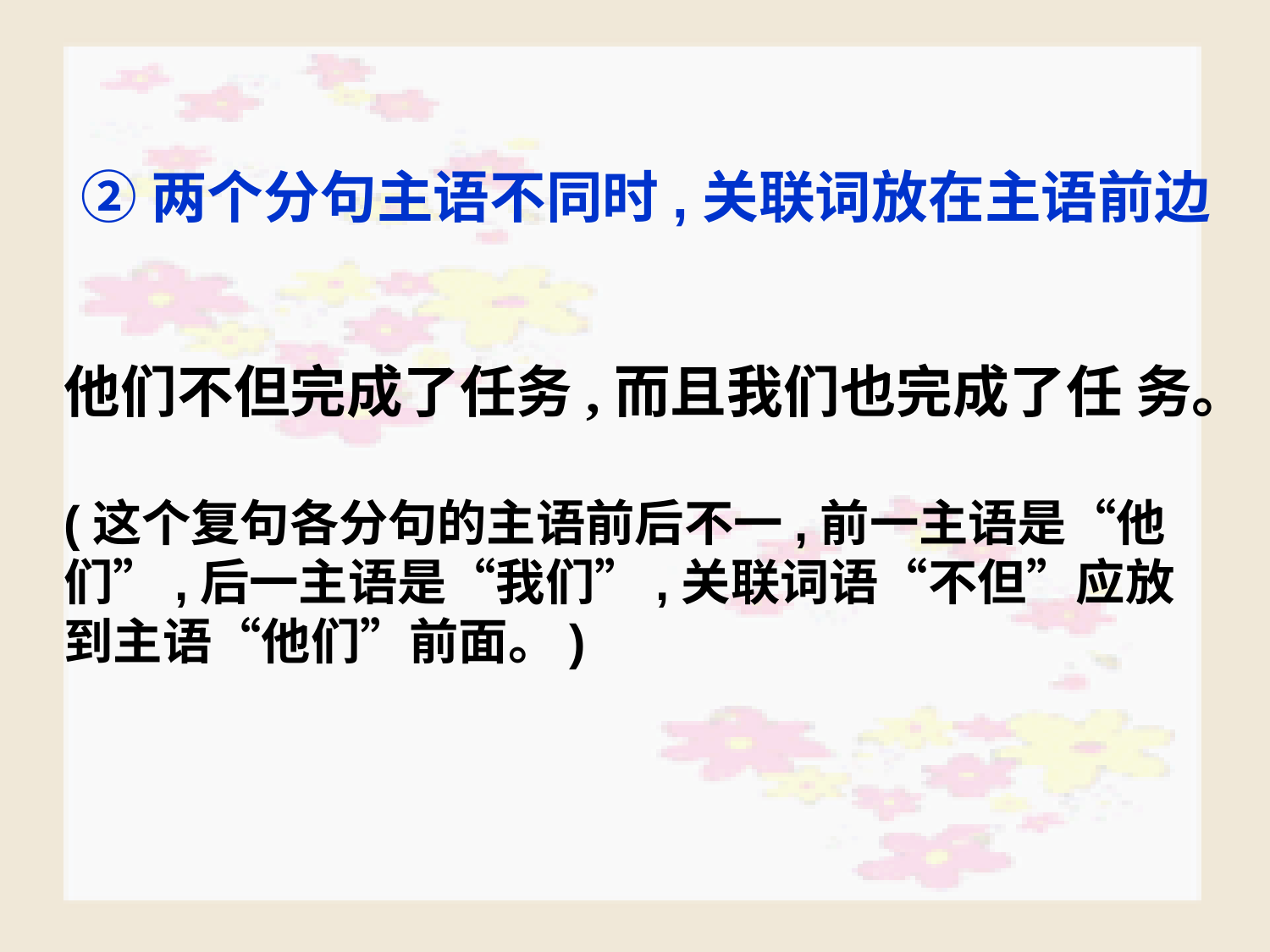

②两个分句主语不同时,关联词放在主语前边
他们不但完成了任务,而且我们也完成了任 务。

(这个复句各分句的主语前后不一,前一主语是“他
们”,后一主语是“我们”,关联词语“不但”应放
到主语“他们”前面。)